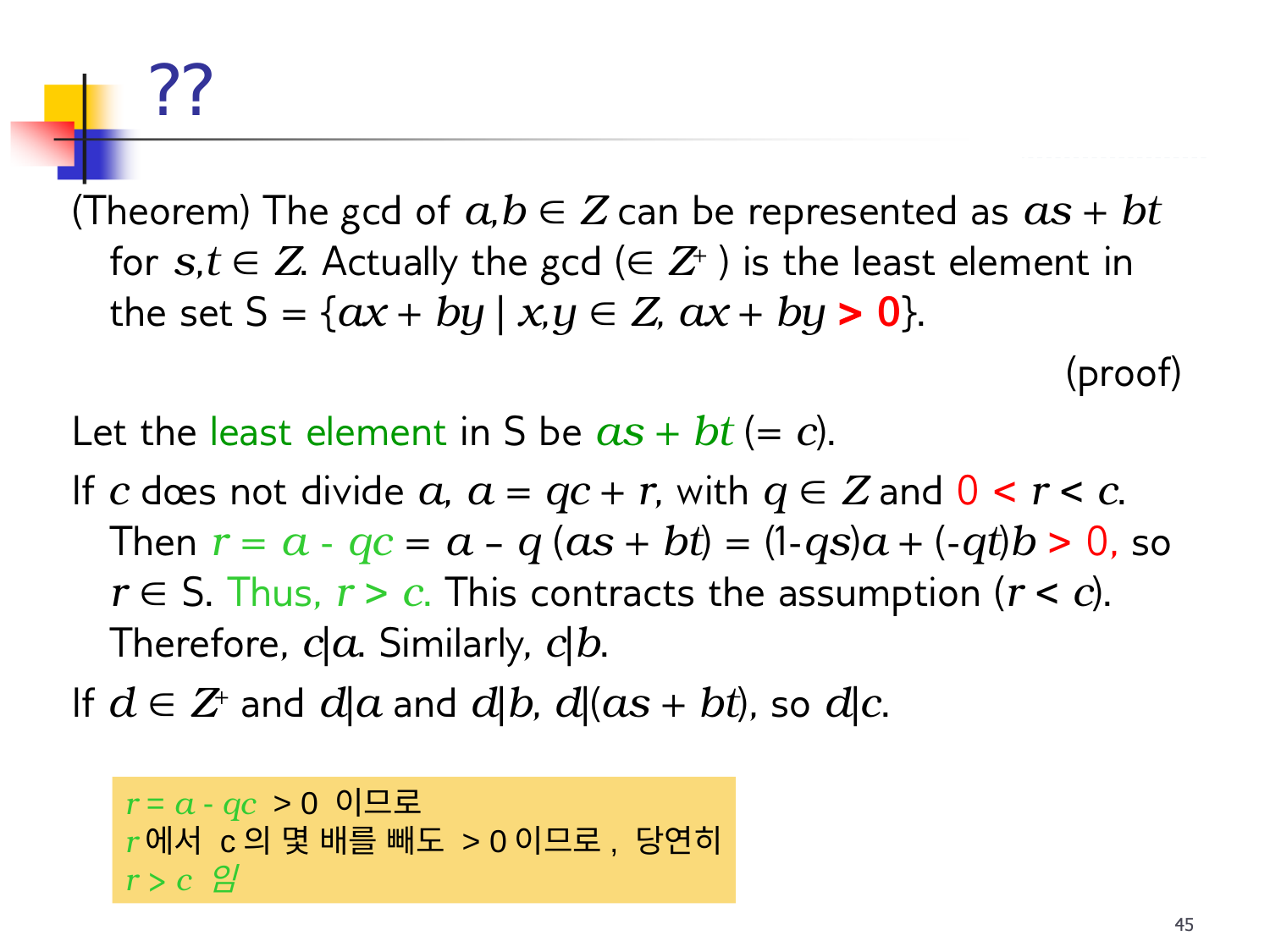

??
(Theorem) The gcd of a,b ∈ Z can be represented as as + bt for s,t ∈ Z. Actually the gcd (∈ Z+ ) is the least element in the set S = {ax + by | x,y ∈ Z, ax + by > 0}.
(proof)
Let the least element in S be as + bt (= c).
If c does not divide a, a = qc + r, with q ∈ Z and 0 < r < c. Then r = a - qc = a – q (as + bt) = (1-qs)a + (-qt)b > 0, so r ∈ S. Thus, r > c. This contracts the assumption (r < c). Therefore, c|a. Similarly, c|b.
If d ∈ Z+ and d|a and d|b, d|(as + bt), so d|c.
r = a - qc  > 0 이므로
r에서 c의 몇 배를 빼도 > 0이므로, 당연히
r > c 임
45